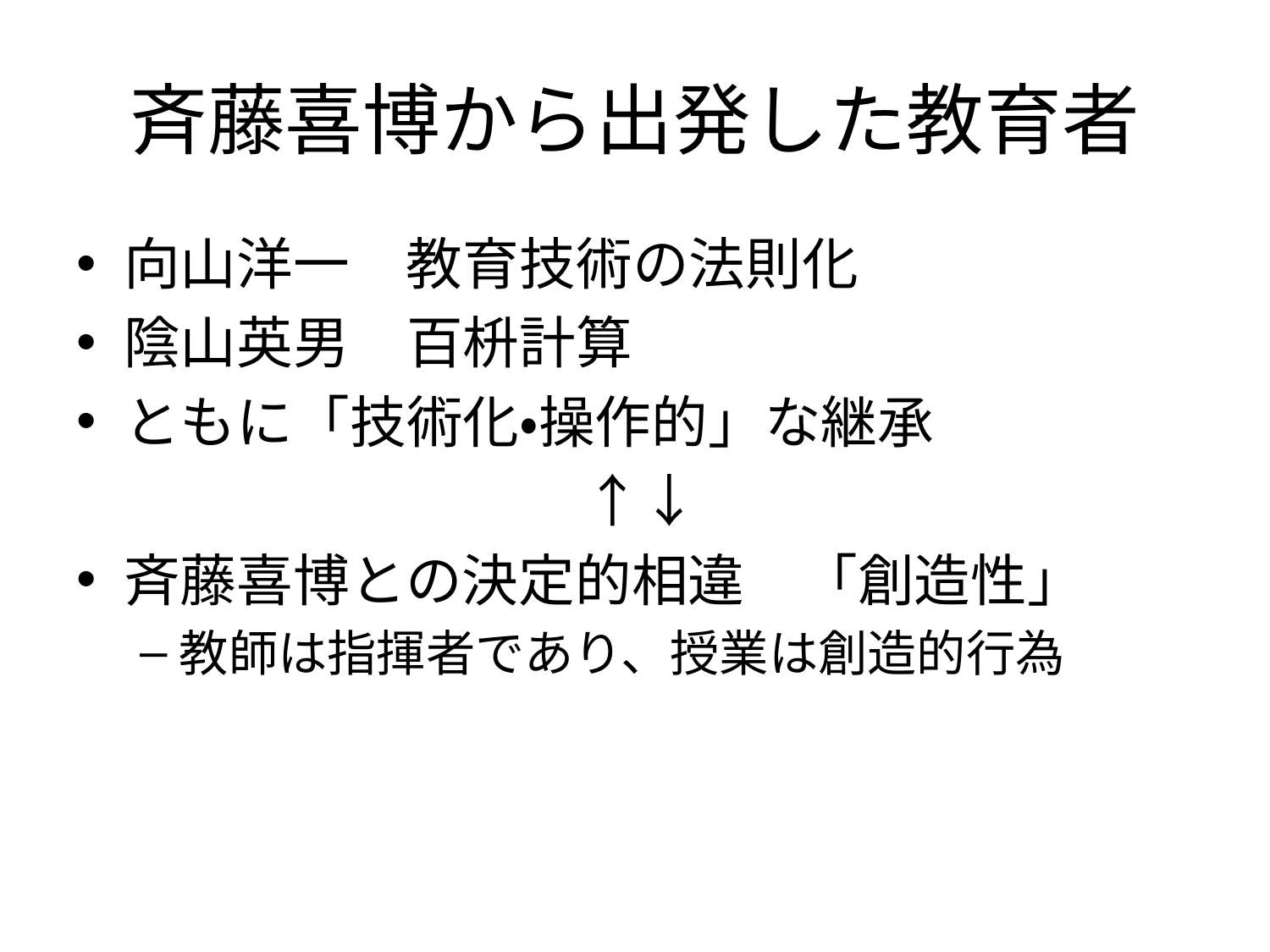

# 斉藤喜博から出発した教育者
向山洋一　教育技術の法則化
陰山英男　百枡計算
ともに「技術化・操作的」な継承
　　　　　　　　　↑↓
斉藤喜博との決定的相違　「創造性」
教師は指揮者であり、授業は創造的行為